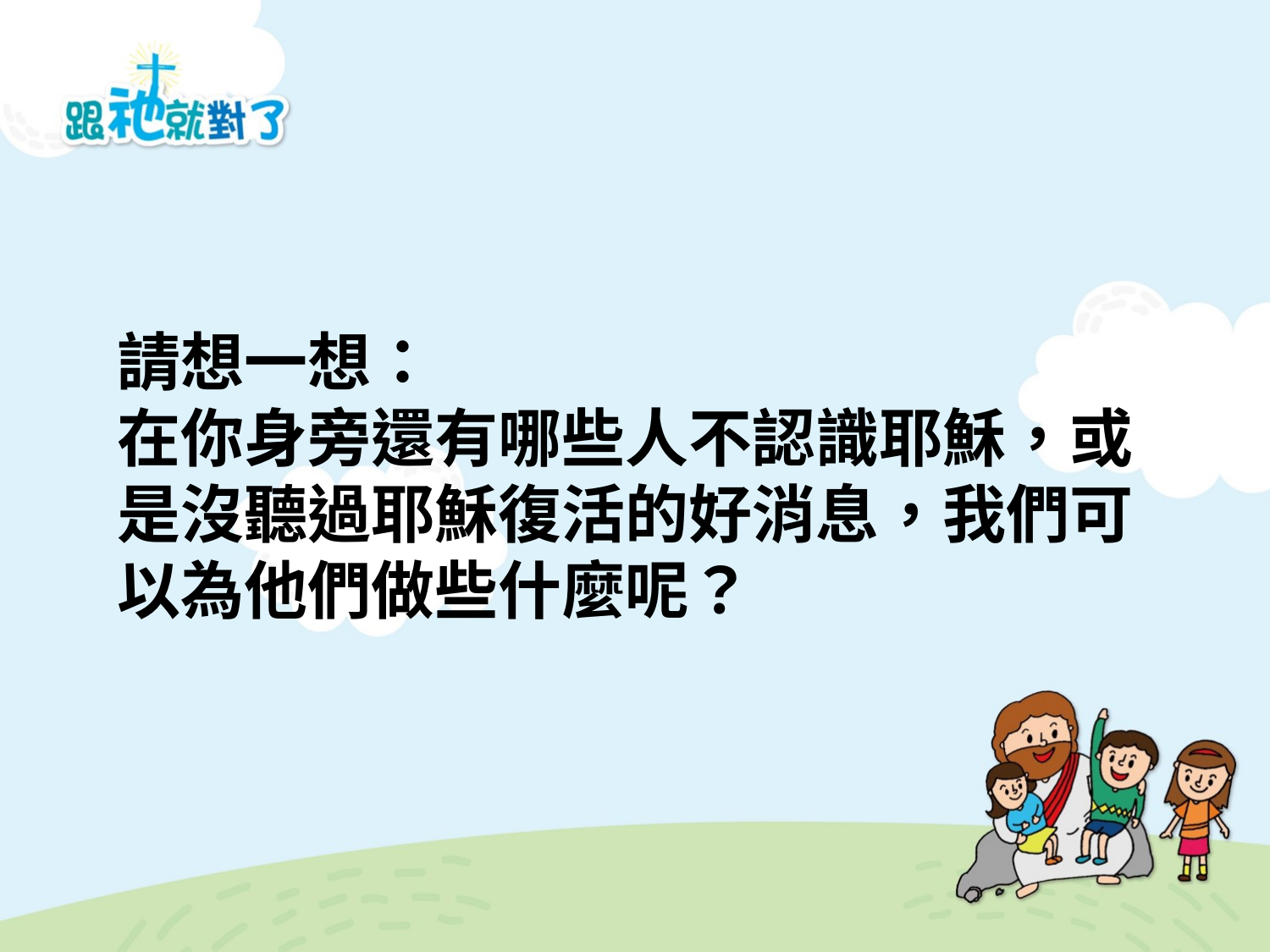

請想一想：
在你身旁還有哪些人不認識耶穌，或是沒聽過耶穌復活的好消息，我們可以為他們做些什麼呢？